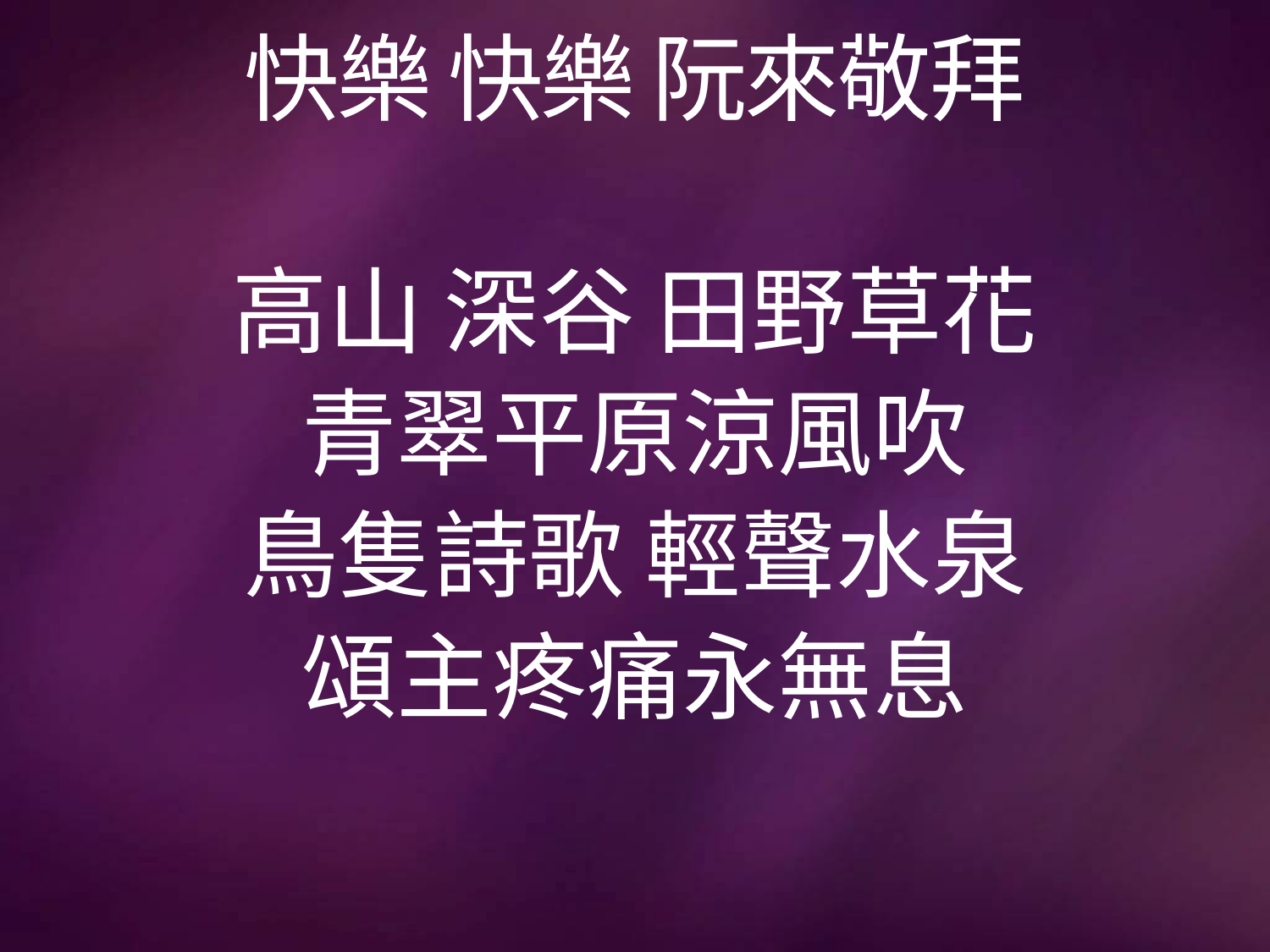

# 快樂 快樂 阮來敬拜
高山 深谷 田野草花
青翠平原涼風吹
鳥隻詩歌 輕聲水泉
頌主疼痛永無息